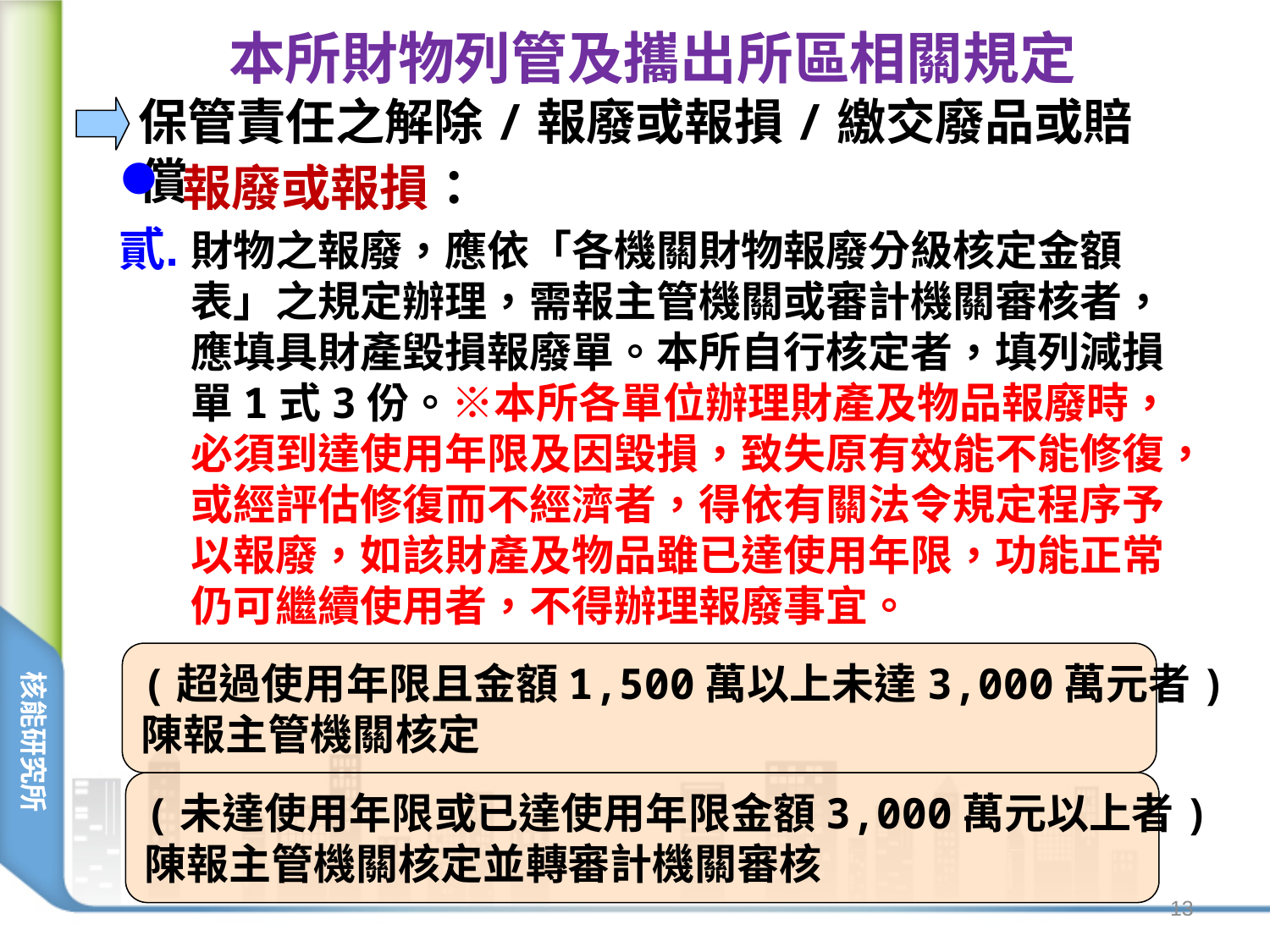

本所財物列管及攜出所區相關規定
保管責任之解除/報廢或報損/繳交廢品或賠償

報廢或報損：
財物之報廢，應依「各機關財物報廢分級核定金額表」之規定辦理，需報主管機關或審計機關審核者，應填具財產毀損報廢單。本所自行核定者，填列減損單1式3份。※本所各單位辦理財產及物品報廢時，必須到達使用年限及因毀損，致失原有效能不能修復，或經評估修復而不經濟者，得依有關法令規定程序予以報廢，如該財產及物品雖已達使用年限，功能正常仍可繼續使用者，不得辦理報廢事宜。
(超過使用年限且金額1,500萬以上未達3,000萬元者)
陳報主管機關核定
(未達使用年限或已達使用年限金額3,000萬元以上者)
陳報主管機關核定並轉審計機關審核
13